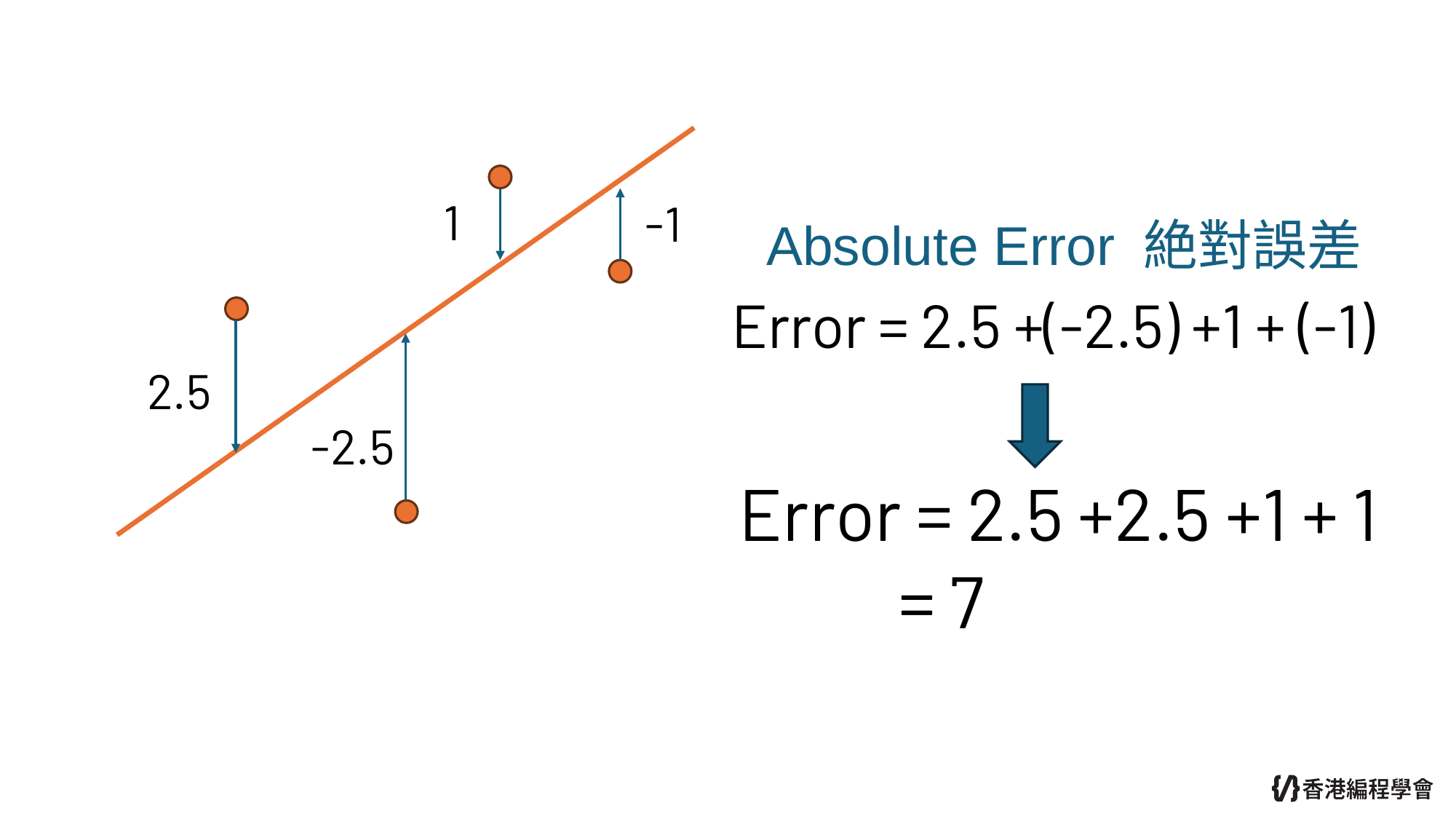

1
-1
Absolute Error 絶對誤差

Error = 2.5 +(-2.5) +1 + (-1)

2.5

-2.5
Error = 2.5 +2.5 +1 + 1
           = 7